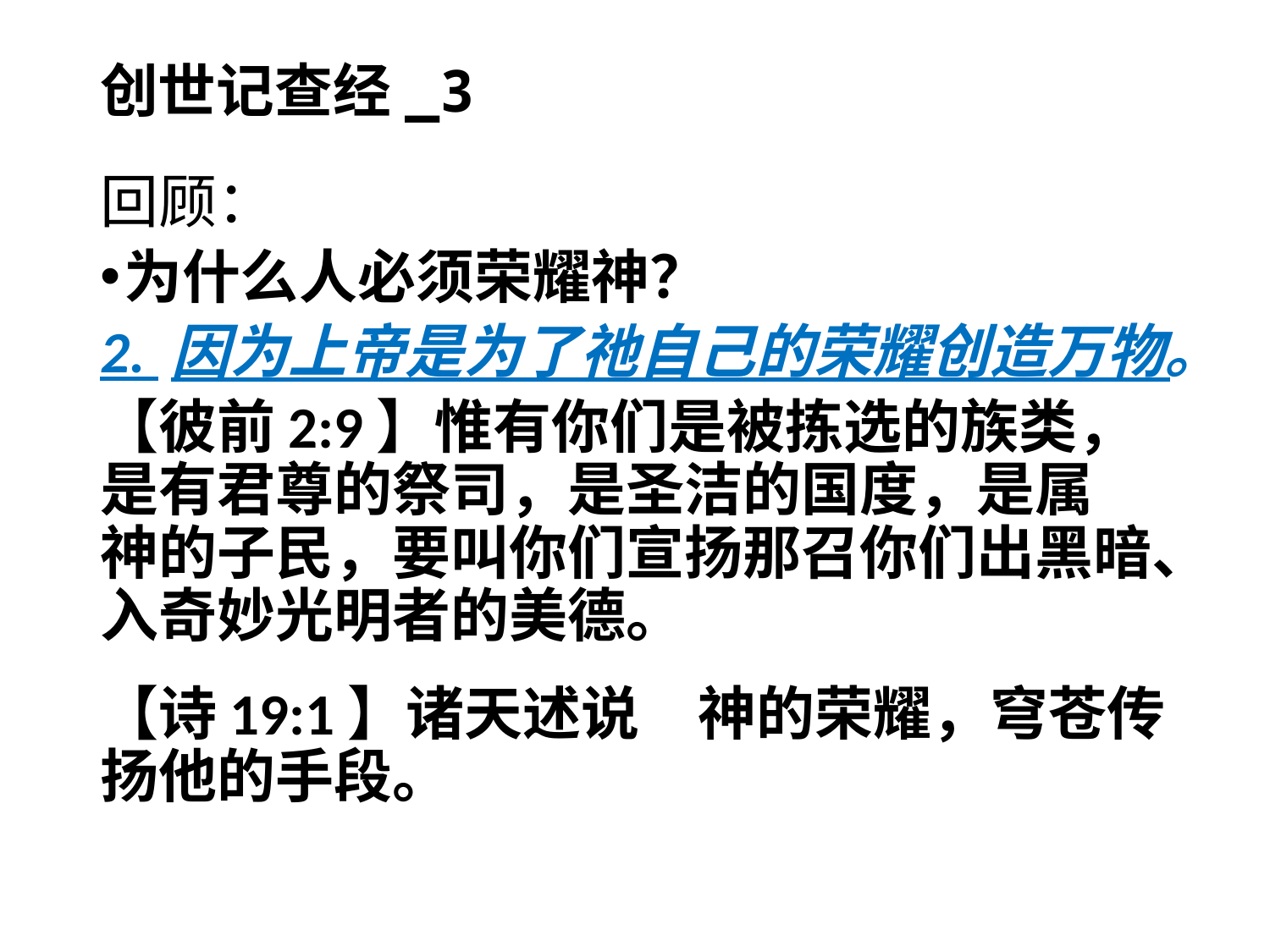

# 创世记查经_3
回顾：
为什么人必须荣耀神？
2. 因为上帝是为了祂自己的荣耀创造万物。
【彼前2:9】惟有你们是被拣选的族类，是有君尊的祭司，是圣洁的国度，是属　神的子民，要叫你们宣扬那召你们出黑暗、入奇妙光明者的美德。

【诗19:1】诸天述说　神的荣耀，穹苍传扬他的手段。